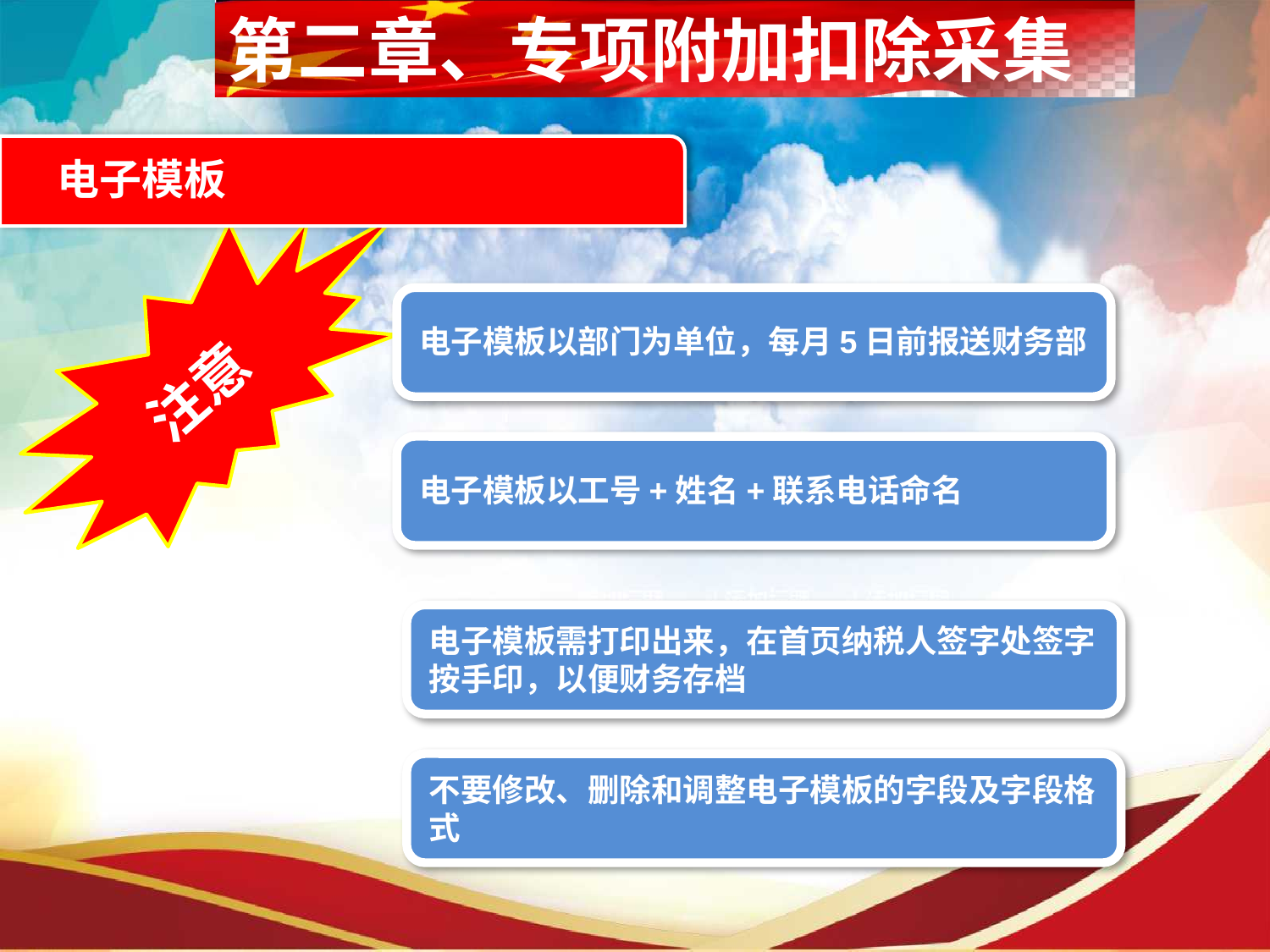

第二章、专项附加扣除采集

电子模板

电子模板以部门为单位，每月5日前报送财务部
注意

电子模板以工号+姓名+联系电话命名

电子模板需打印出来，在首页纳税人签字处签字按手印，以便财务存档

不要修改、删除和调整电子模板的字段及字段格式